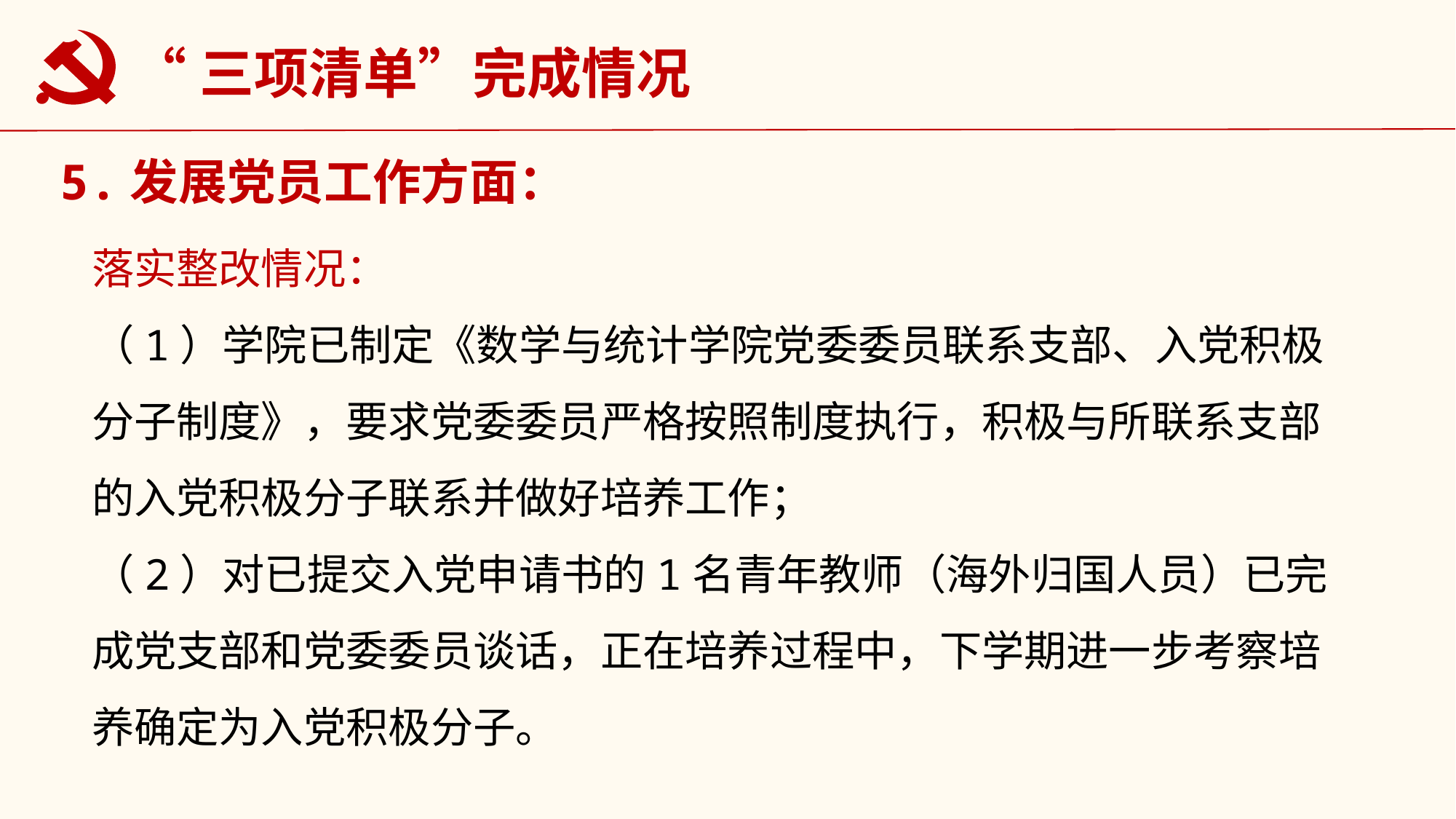

“三项清单”完成情况
5.发展党员工作方面：
落实整改情况：
（1）学院已制定《数学与统计学院党委委员联系支部、入党积极分子制度》，要求党委委员严格按照制度执行，积极与所联系支部的入党积极分子联系并做好培养工作；
（2）对已提交入党申请书的1名青年教师（海外归国人员）已完成党支部和党委委员谈话，正在培养过程中，下学期进一步考察培养确定为入党积极分子。